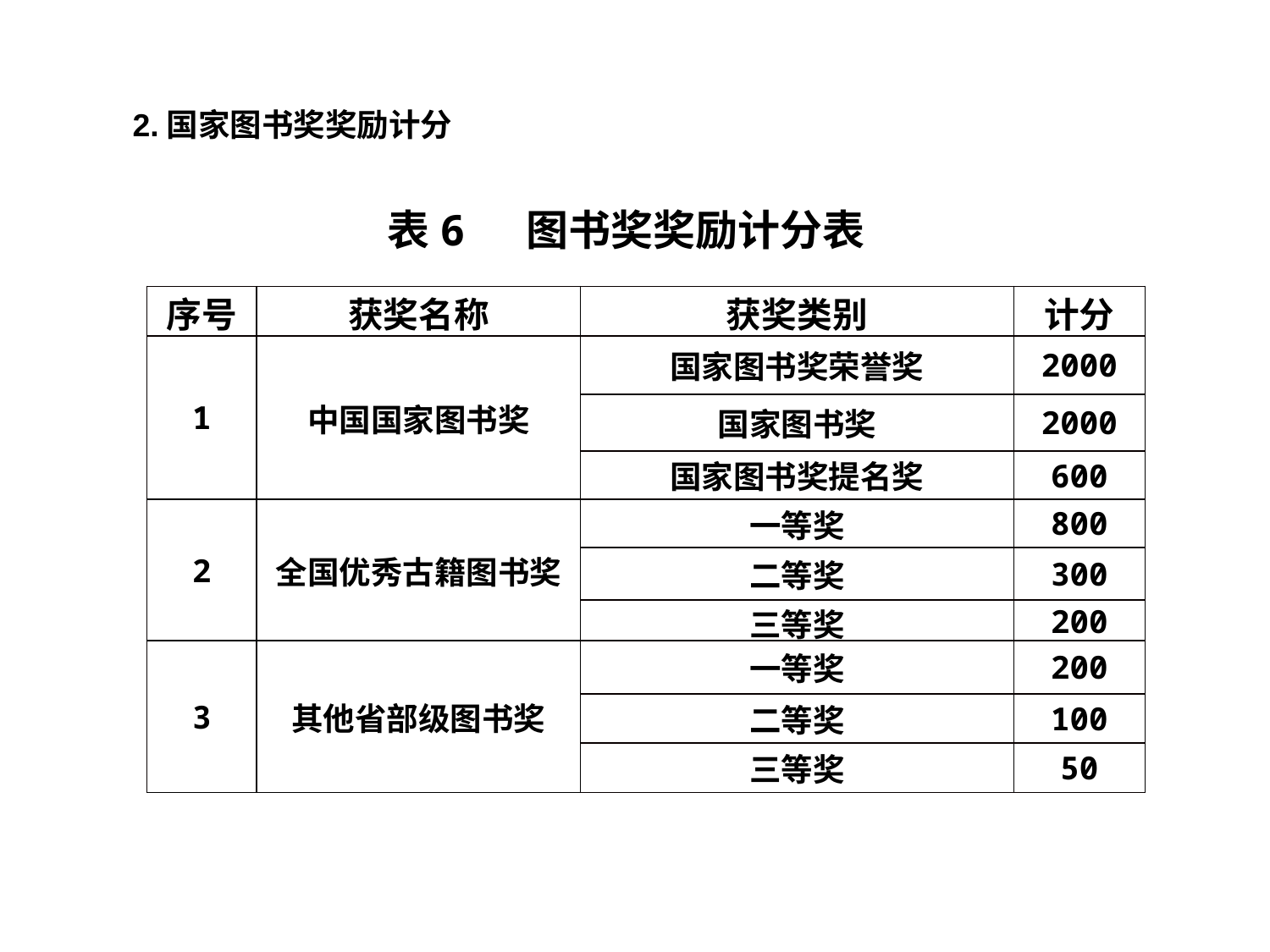

2.国家图书奖奖励计分
表6  图书奖奖励计分表
| 序号 | 获奖名称 | 获奖类别 | 计分 |
| --- | --- | --- | --- |
| 1 | 中国国家图书奖 | 国家图书奖荣誉奖 | 2000 |
|  |  | 国家图书奖 | 2000 |
|  |  | 国家图书奖提名奖 | 600 |
| 2 | 全国优秀古籍图书奖 | 一等奖 | 800 |
|  |  | 二等奖 | 300 |
|  |  | 三等奖 | 200 |
| 3 | 其他省部级图书奖 | 一等奖 | 200 |
|  |  | 二等奖 | 100 |
|  |  | 三等奖 | 50 |